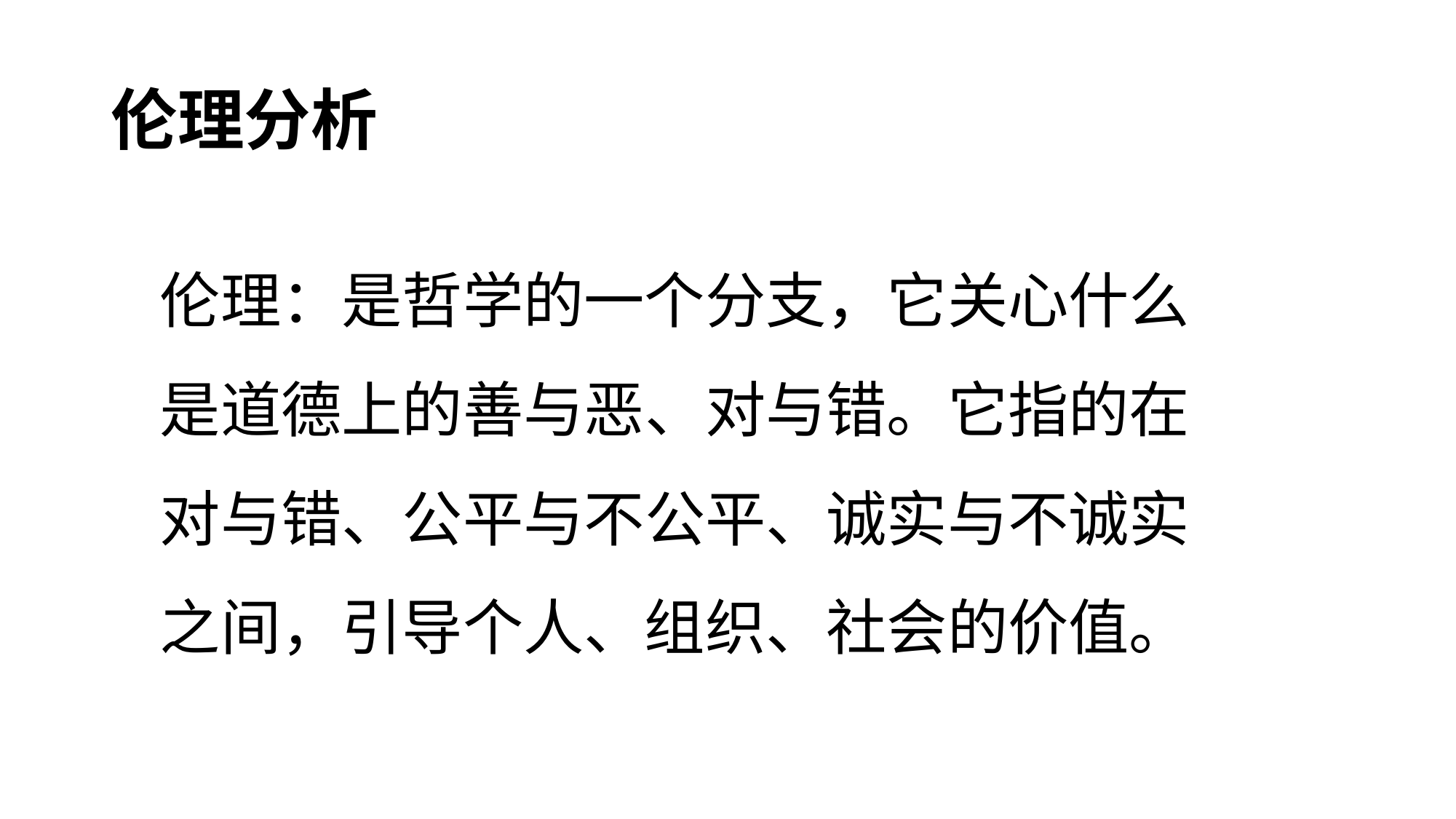

# 伦理分析
伦理：是哲学的一个分支，它关心什么是道德上的善与恶、对与错。它指的在对与错、公平与不公平、诚实与不诚实之间，引导个人、组织、社会的价值。